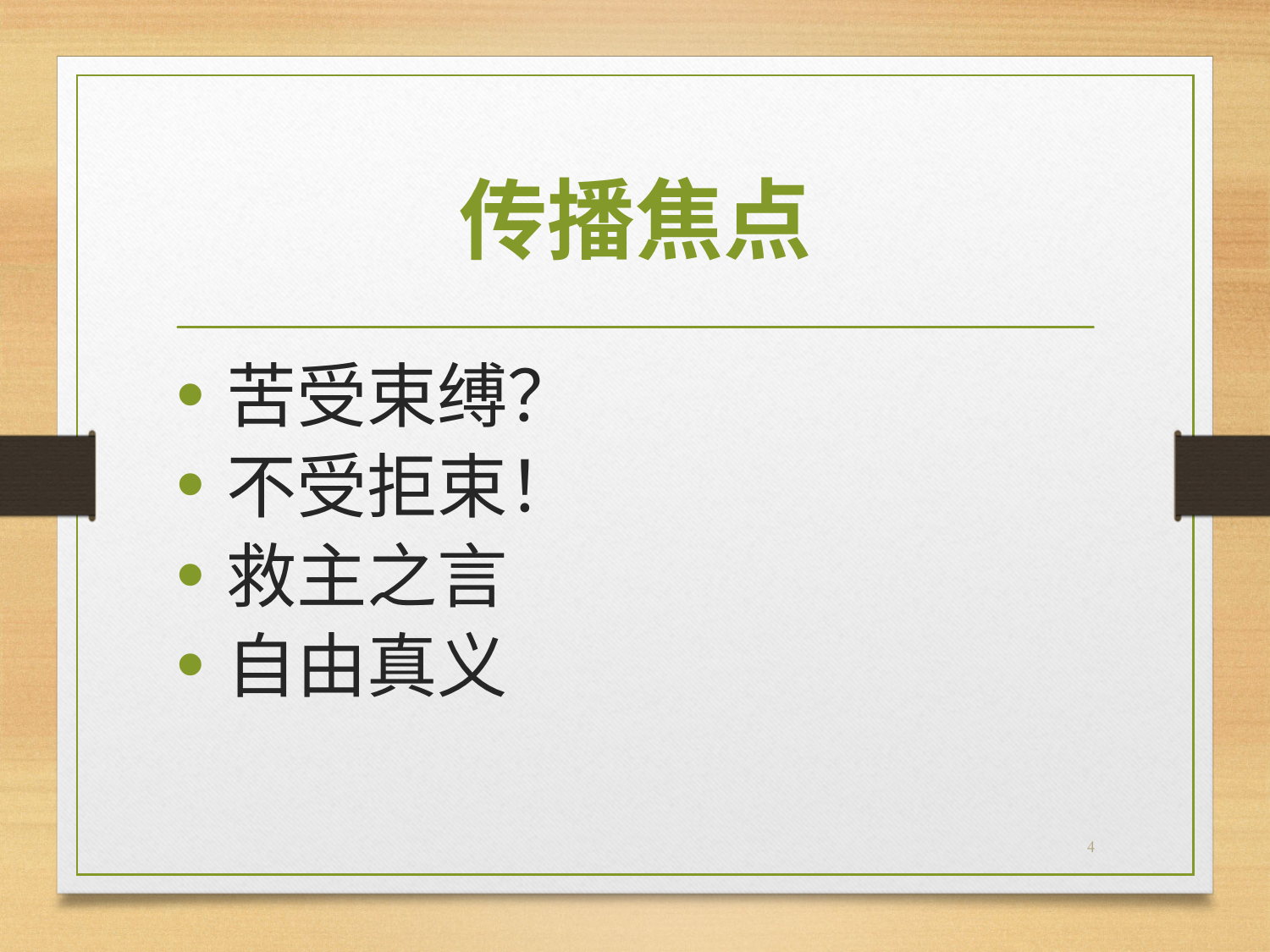

# 传播焦点
苦受束缚？
不受拒束！
救主之言
自由真义
4